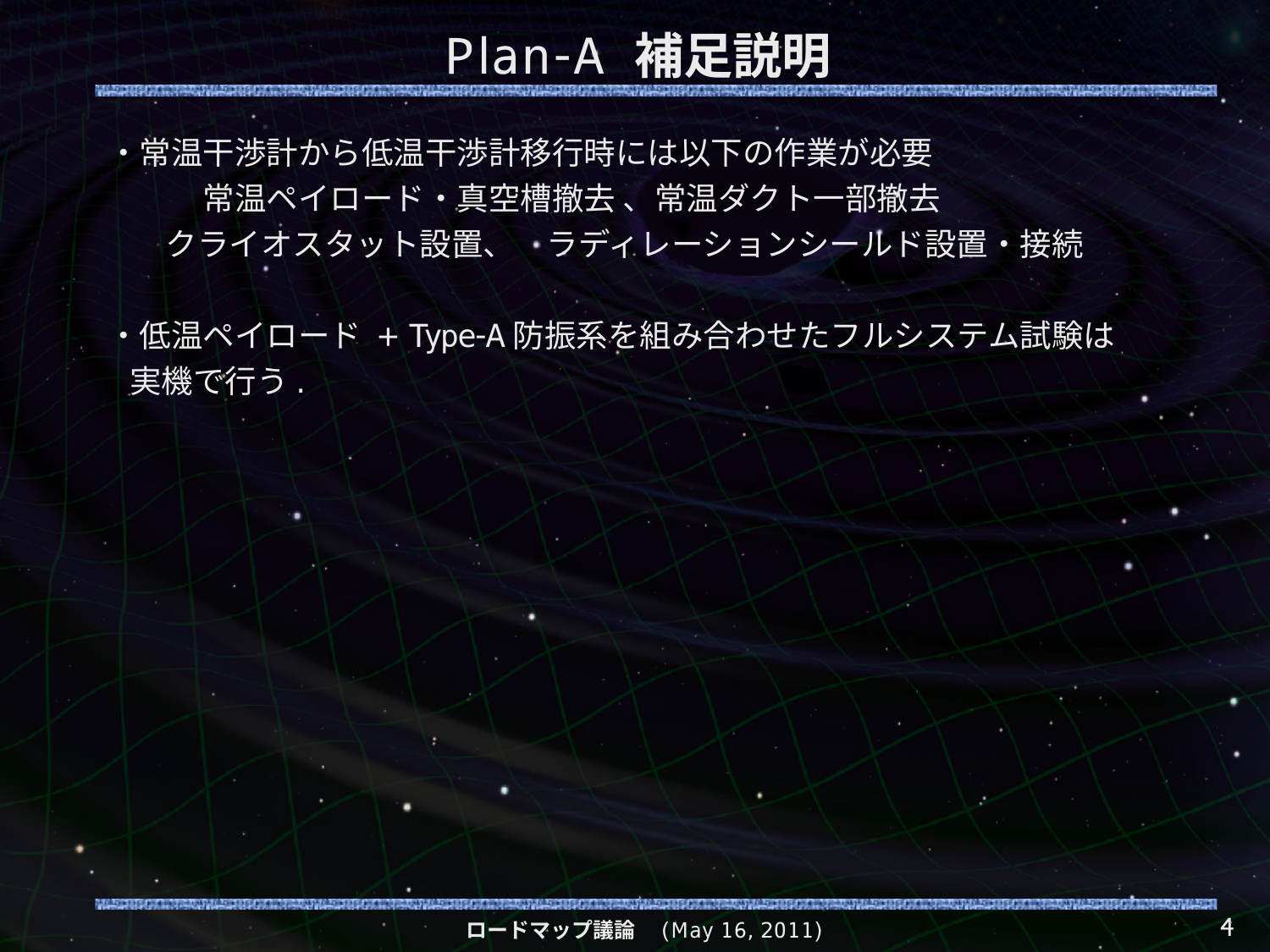

# Plan-A 補足説明
・常温干渉計から低温干渉計移行時には以下の作業が必要
　　　常温ペイロード・真空槽撤去 、常温ダクト一部撤去
       クライオスタット設置、　ラディレーションシールド設置・接続

・低温ペイロード + Type-A防振系を組み合わせたフルシステム試験は
  実機で行う.

4
ロードマップ議論　(May 16, 2011)